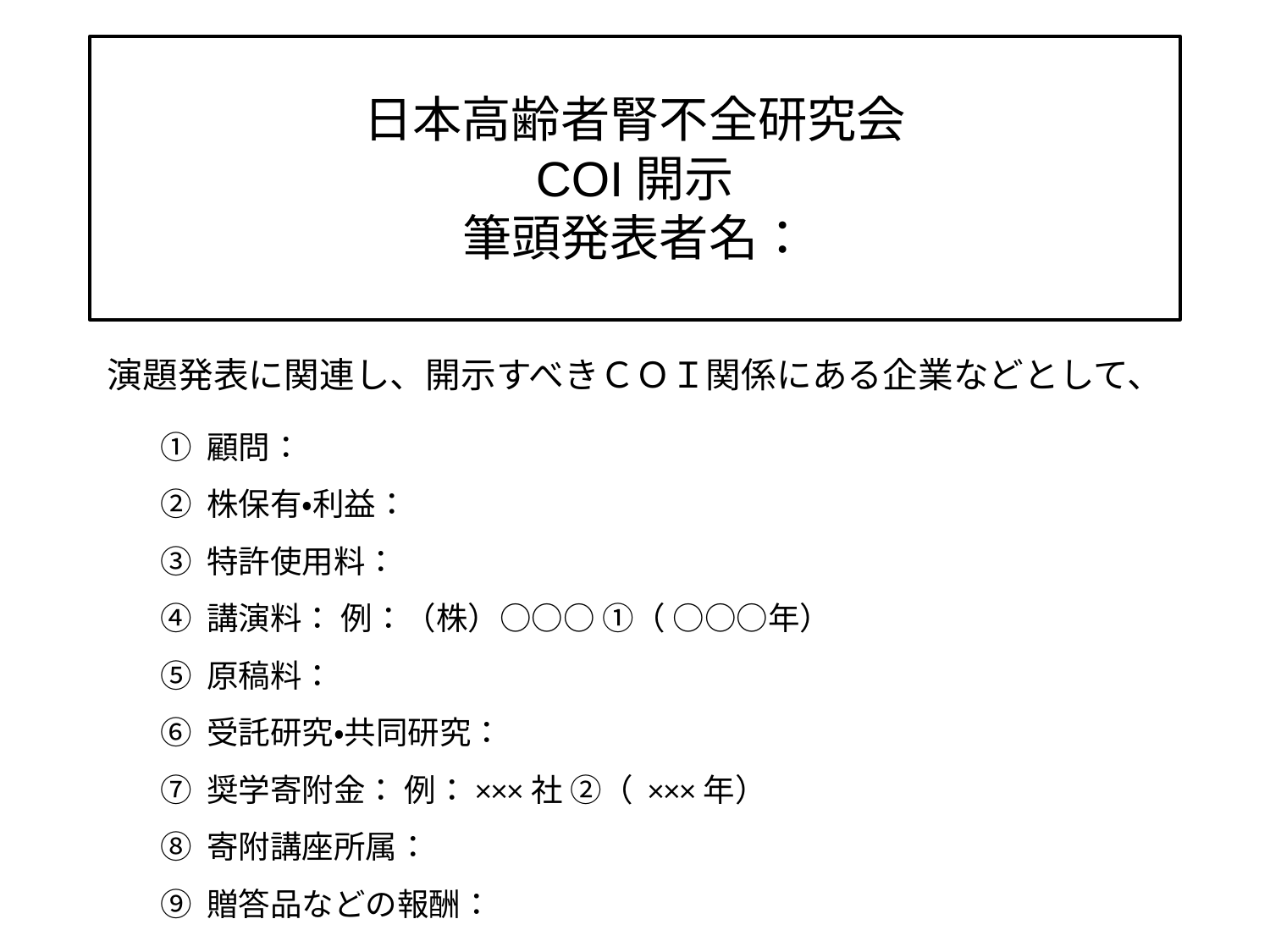

日本高齢者腎不全研究会
COI開示
筆頭発表者名：
演題発表に関連し、開示すべきＣＯＩ関係にある企業などとして、
① 顧問：
② 株保有・利益：
③ 特許使用料：
④ 講演料： 例：（株）○○○ ①（ ○○○年）
⑤ 原稿料：
⑥ 受託研究・共同研究：
⑦ 奨学寄附金： 例：×××社 ②（ ×××年）
⑧ 寄附講座所属：
⑨ 贈答品などの報酬：